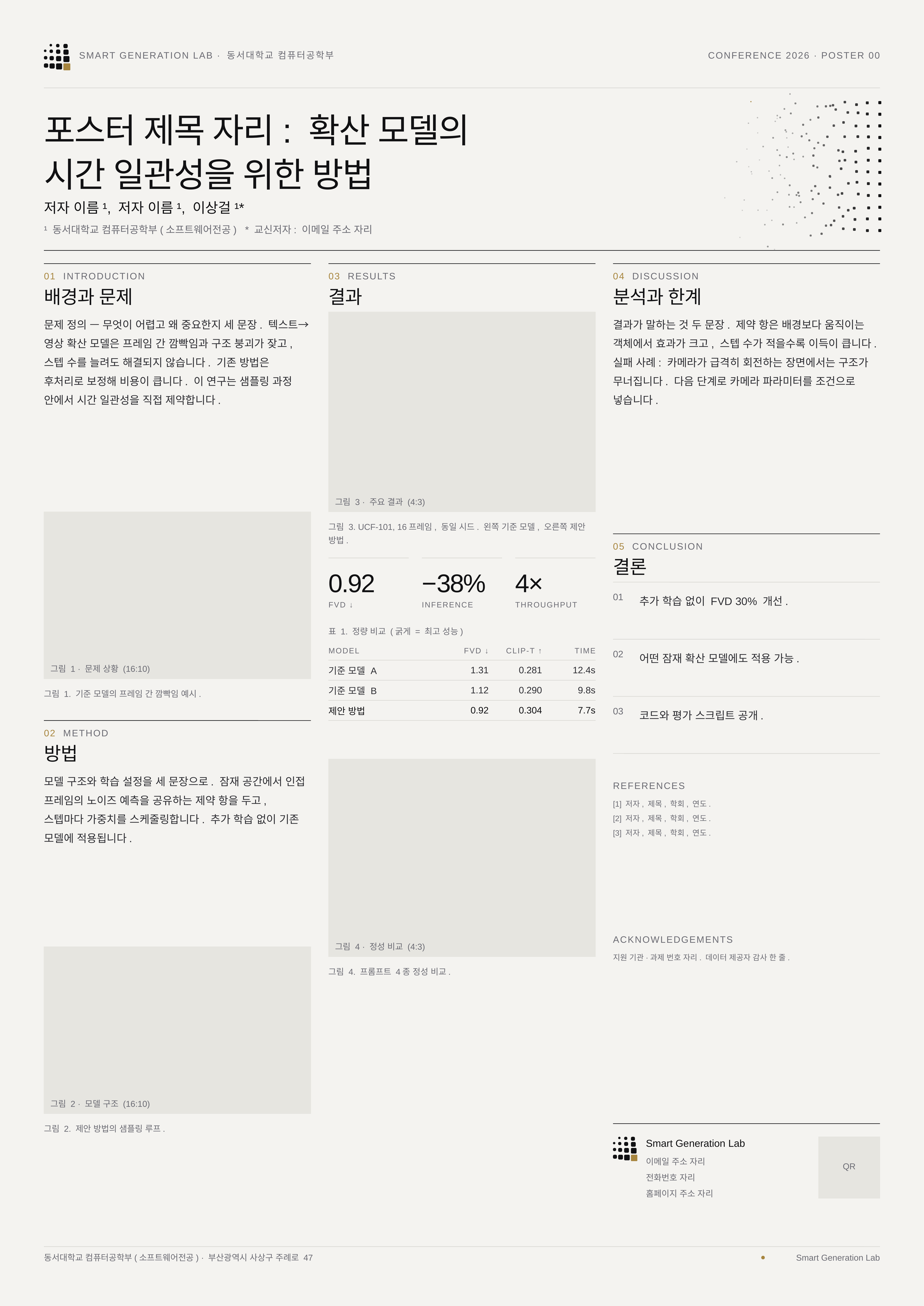

CONFERENCE 2026 · POSTER 00
포스터 제목 자리: 확산 모델의
시간 일관성을 위한 방법
저자 이름¹, 저자 이름¹, 이상걸¹*
¹ 동서대학교 컴퓨터공학부(소프트웨어전공)   * 교신저자: 이메일 주소 자리
01  INTRODUCTION
03  RESULTS
04  DISCUSSION
배경과 문제
결과
분석과 한계
문제 정의 — 무엇이 어렵고 왜 중요한지 세 문장. 텍스트→영상 확산 모델은 프레임 간 깜빡임과 구조 붕괴가 잦고, 스텝 수를 늘려도 해결되지 않습니다. 기존 방법은 후처리로 보정해 비용이 큽니다. 이 연구는 샘플링 과정 안에서 시간 일관성을 직접 제약합니다.

결과가 말하는 것 두 문장. 제약 항은 배경보다 움직이는 객체에서 효과가 크고, 스텝 수가 적을수록 이득이 큽니다. 실패 사례: 카메라가 급격히 회전하는 장면에서는 구조가 무너집니다. 다음 단계로 카메라 파라미터를 조건으로 넣습니다.

그림 3. UCF-101, 16프레임, 동일 시드. 왼쪽 기준 모델, 오른쪽 제안 방법.
05  CONCLUSION
결론
0.92
−38%
4×
추가 학습 없이 FVD 30% 개선.
FVD ↓
INFERENCE
THROUGHPUT
| MODEL | FVD ↓ | CLIP-T ↑ | TIME |
| --- | --- | --- | --- |
| 기준 모델 A | 1.31 | 0.281 | 12.4s |
| 기준 모델 B | 1.12 | 0.290 | 9.8s |
| 제안 방법 | 0.92 | 0.304 | 7.7s |
어떤 잠재 확산 모델에도 적용 가능.
그림 1. 기준 모델의 프레임 간 깜빡임 예시.
코드와 평가 스크립트 공개.
02  METHOD
방법

모델 구조와 학습 설정을 세 문장으로. 잠재 공간에서 인접 프레임의 노이즈 예측을 공유하는 제약 항을 두고, 스텝마다 가중치를 스케줄링합니다. 추가 학습 없이 기존 모델에 적용됩니다.
REFERENCES
[1] 저자, 제목, 학회, 연도.
[2] 저자, 제목, 학회, 연도.
[3] 저자, 제목, 학회, 연도.
ACKNOWLEDGEMENTS

지원 기관·과제 번호 자리. 데이터 제공자 감사 한 줄.
그림 4. 프롬프트 4종 정성 비교.
그림 2. 제안 방법의 샘플링 루프.

이메일 주소 자리
전화번호 자리
홈페이지 주소 자리